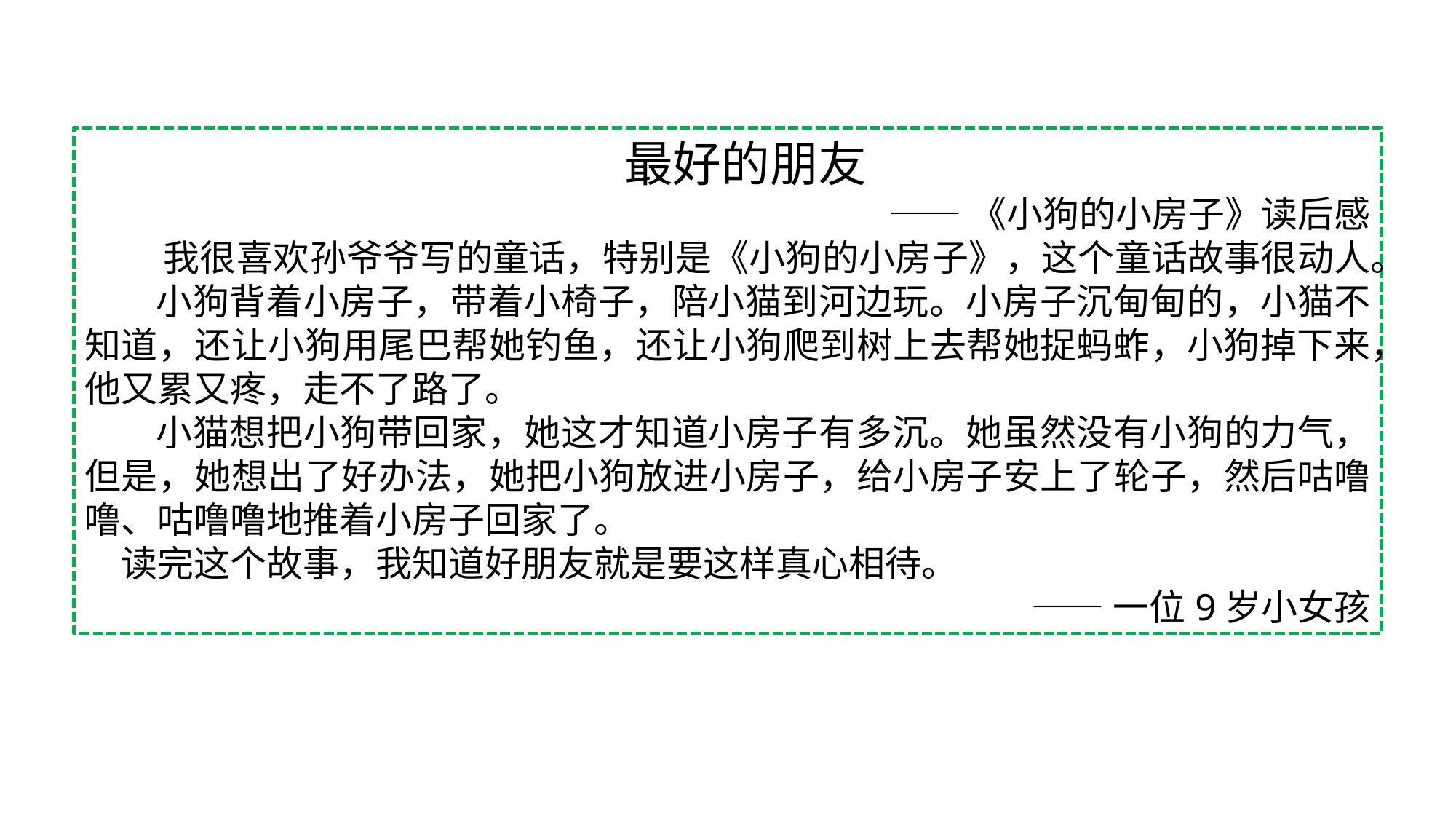

最好的朋友
——《小狗的小房子》读后感
    我很喜欢孙爷爷写的童话，特别是《小狗的小房子》，这个童话故事很动人。
   小狗背着小房子，带着小椅子，陪小猫到河边玩。小房子沉甸甸的，小猫不知道，还让小狗用尾巴帮她钓鱼，还让小狗爬到树上去帮她捉蚂蚱，小狗掉下来，他又累又疼，走不了路了。
   小猫想把小狗带回家，她这才知道小房子有多沉。她虽然没有小狗的力气，但是，她想出了好办法，她把小狗放进小房子，给小房子安上了轮子，然后咕噜噜、咕噜噜地推着小房子回家了。
读完这个故事，我知道好朋友就是要这样真心相待。
——一位9岁小女孩